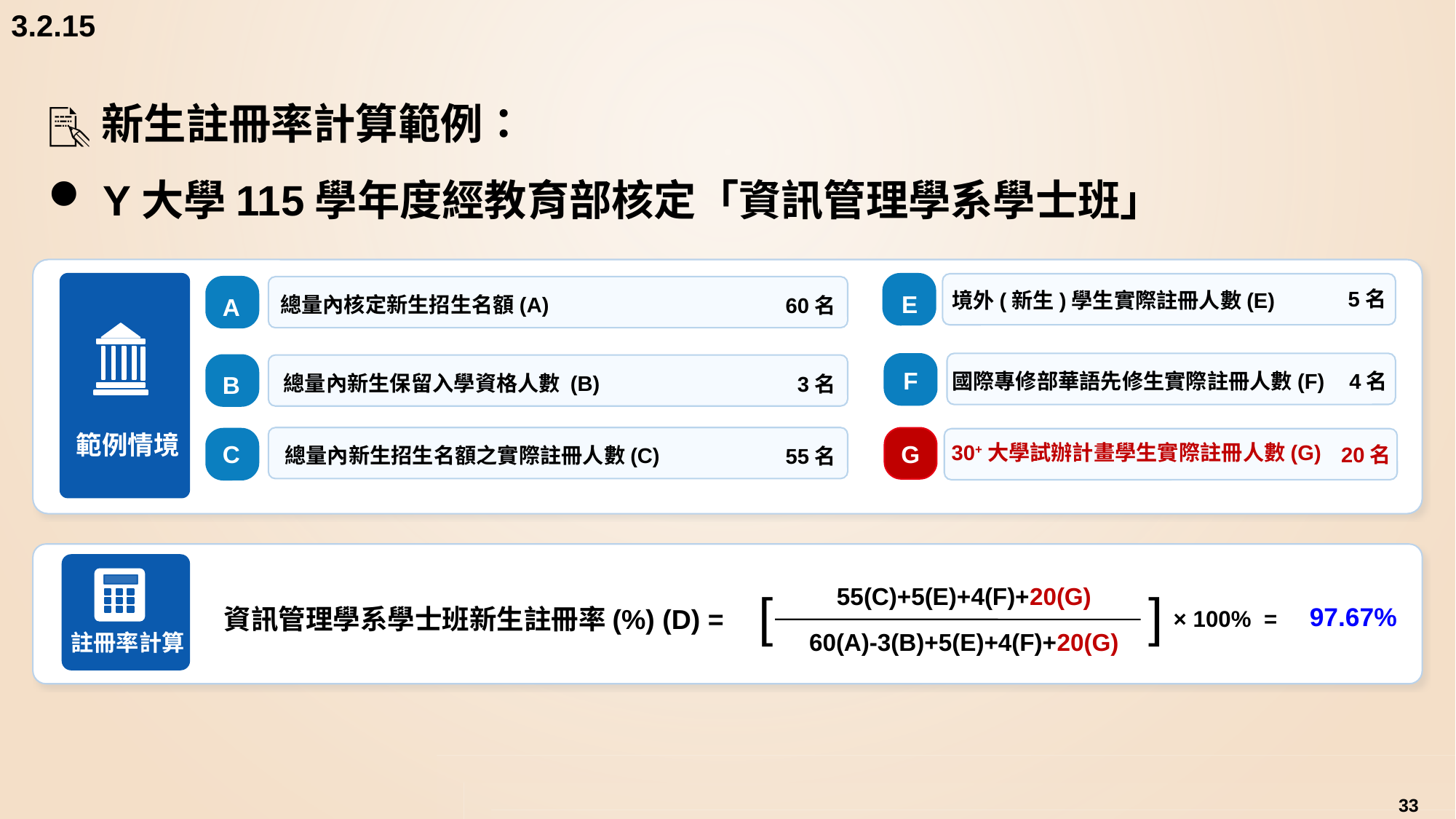

3.2.15
📝新生註冊率計算範例：
Y大學115學年度經教育部核定「資訊管理學系學士班」

5名
E
境外(新生)學生實際註冊人數(E)
A
總量內核定新生招生名額(A)
60名

A1

F

B
4名
國際專修部華語先修生實際註冊人數(F)
總量內新生保留入學資格人數 (B)
3名

範例情境

G

C

20名
總量內新生招生名額之實際註冊人數(C)
55名
30+大學試辦計畫學生實際註冊人數(G)

55(C)+5(E)+4(F)+20(G)
[
]

97.67%

資訊管理學系學士班新生註冊率(%) (D) =
× 100%  =

60(A)-3(B)+5(E)+4(F)+20(G)
註冊率計算